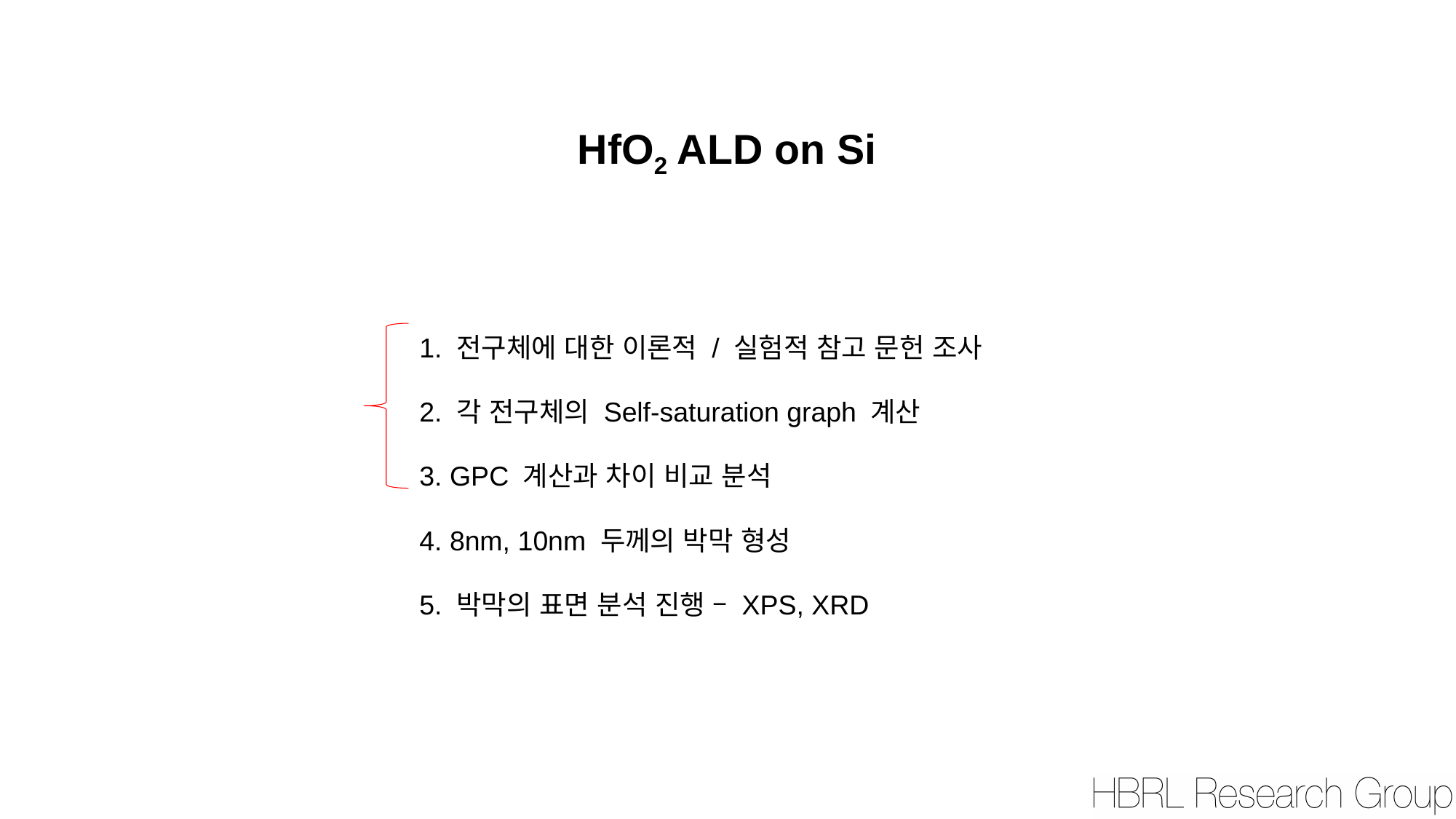

HfO2 ALD on Si
1. 전구체에 대한 이론적 / 실험적 참고 문헌 조사
2. 각 전구체의 Self-saturation graph 계산
3. GPC 계산과 차이 비교 분석
4. 8nm, 10nm 두께의 박막 형성
5. 박막의 표면 분석 진행 – XPS, XRD